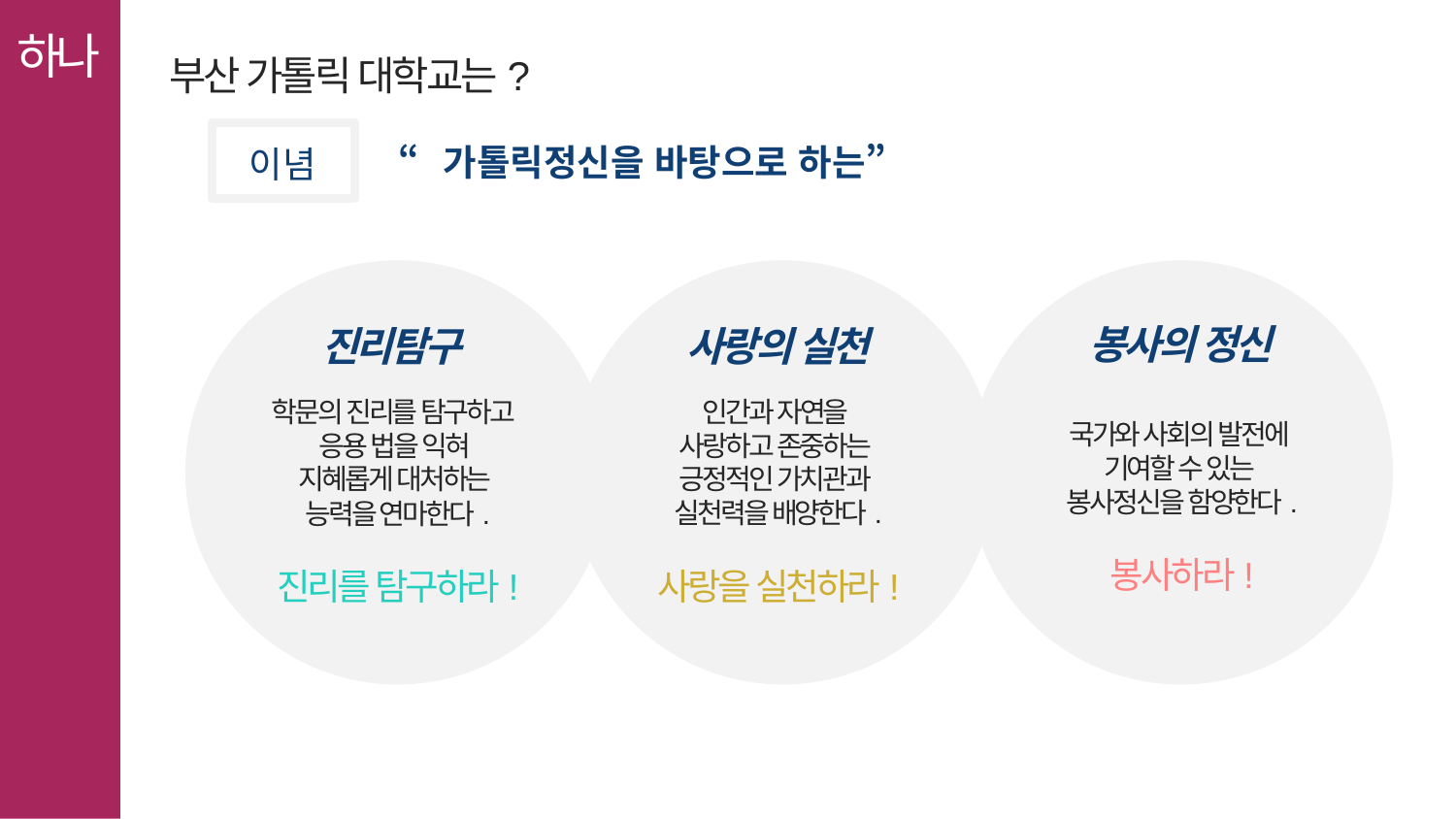

부산 가톨릭 대학교는?
하나

“가톨릭정신을 바탕으로 하는”
이념

진리탐구
학문의 진리를 탐구하고
응용 법을 익혀
지혜롭게 대처하는
능력을 연마한다.

진리를 탐구하라!

사랑의 실천
인간과 자연을
사랑하고 존중하는
긍정적인 가치관과
실천력을 배양한다.

사랑을 실천하라!

봉사의 정신
국가와 사회의 발전에
기여할 수 있는
봉사정신을 함양한다.

봉사하라!